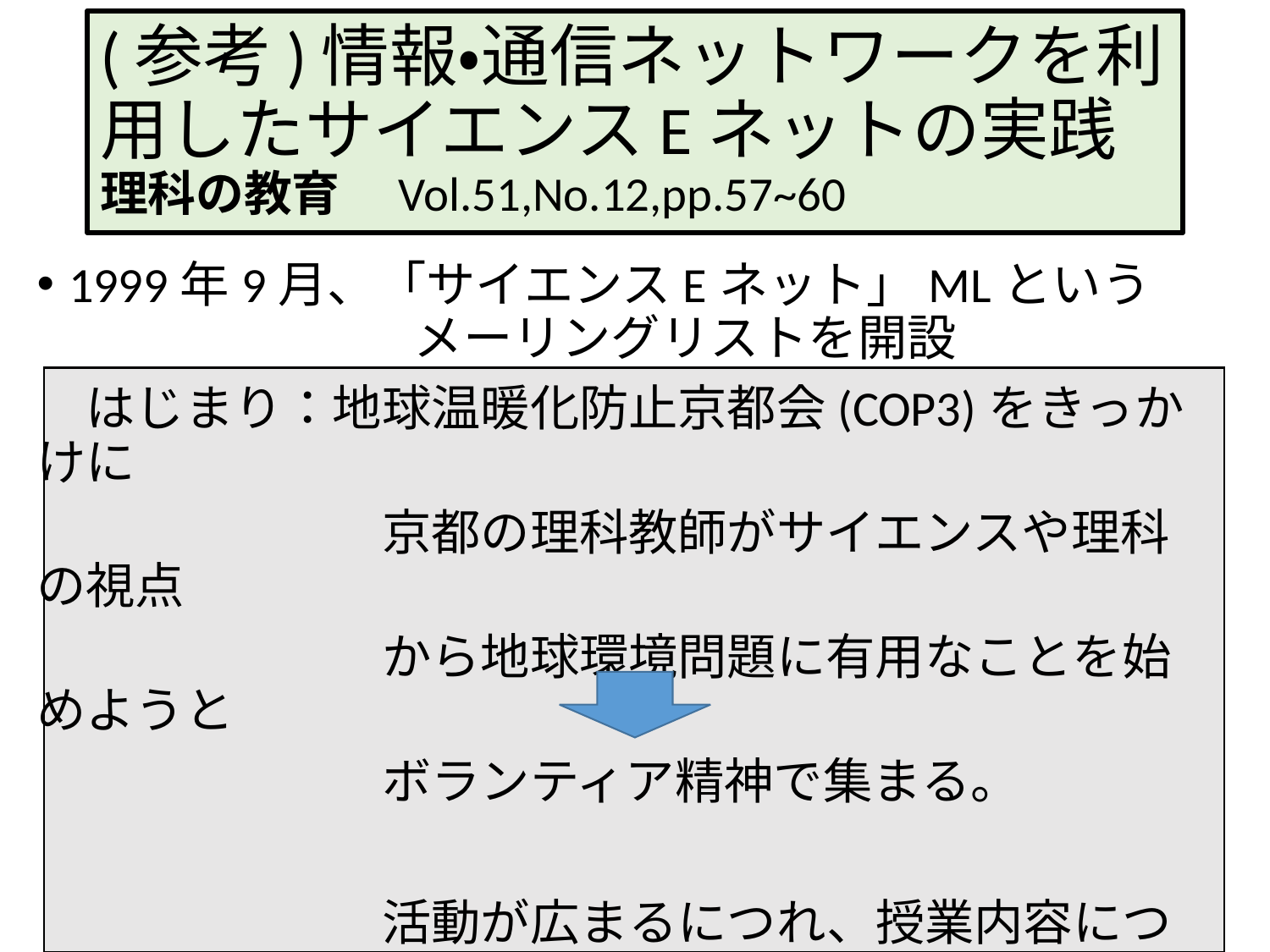

# (参考)情報・通信ネットワークを利用したサイエンスEネットの実践 理科の教育　Vol.51,No.12,pp.57~60
1999年9月、「サイエンスEネット」MLという　　　　　　　　メーリングリストを開設
　はじまり：地球温暖化防止京都会(COP3)をきっかけに
　　　　　　　京都の理科教師がサイエンスや理科の視点
　　　　　　　から地球環境問題に有用なことを始めようと
　　　　　　　ボランティア精神で集まる。

　　　　　　　活動が広まるにつれ、授業内容についての
　　　　　　　交流の場を求める意見
　　　　　　　→メーリング・リストの開設など、ネットの交流